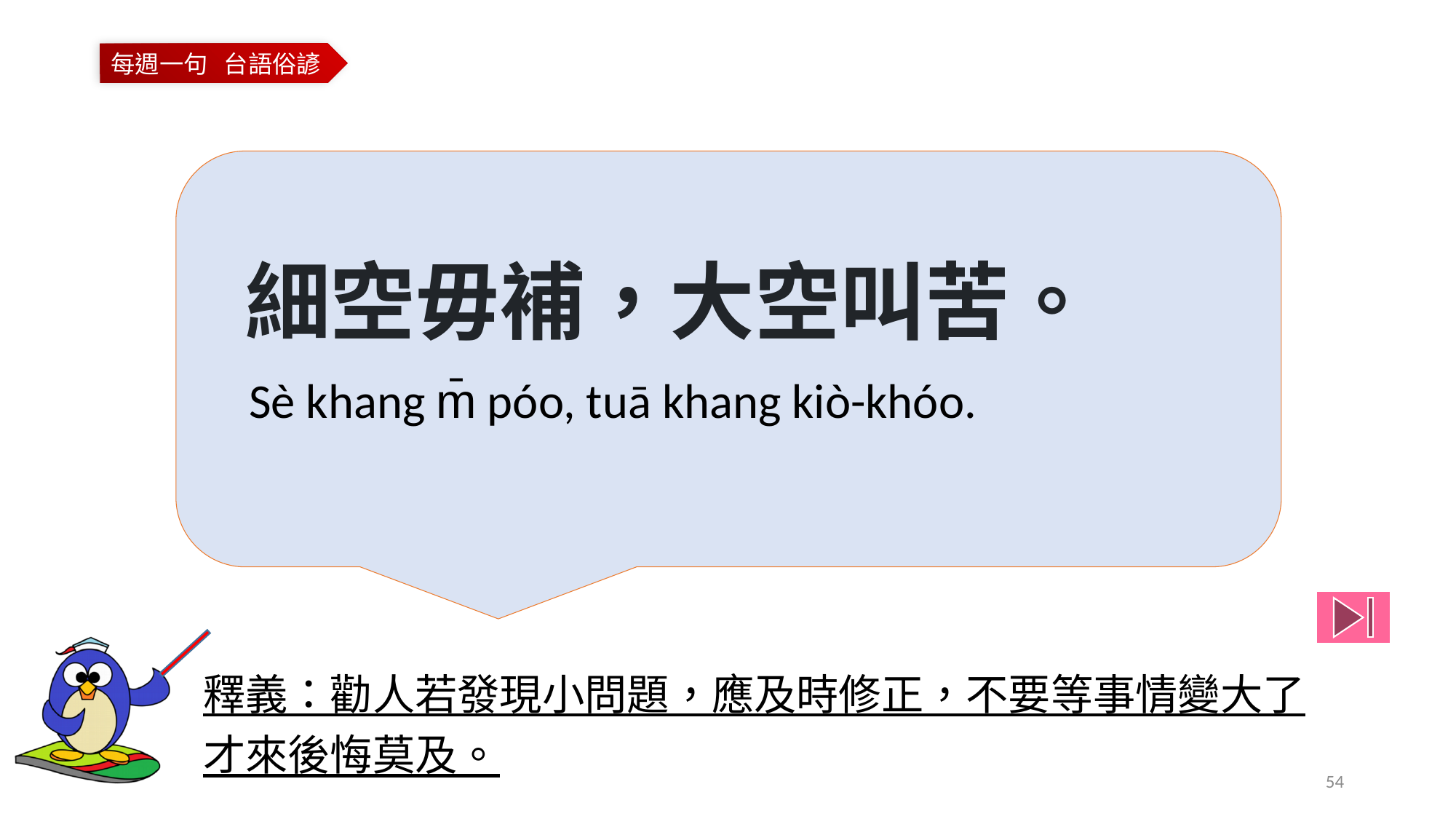

細空毋補，大空叫苦。
Sè khang m̄ póo, tuā khang kiò-khóo.

釋義：勸人若發現小問題，應及時修正，不要等事情變大了
才來後悔莫及。
54